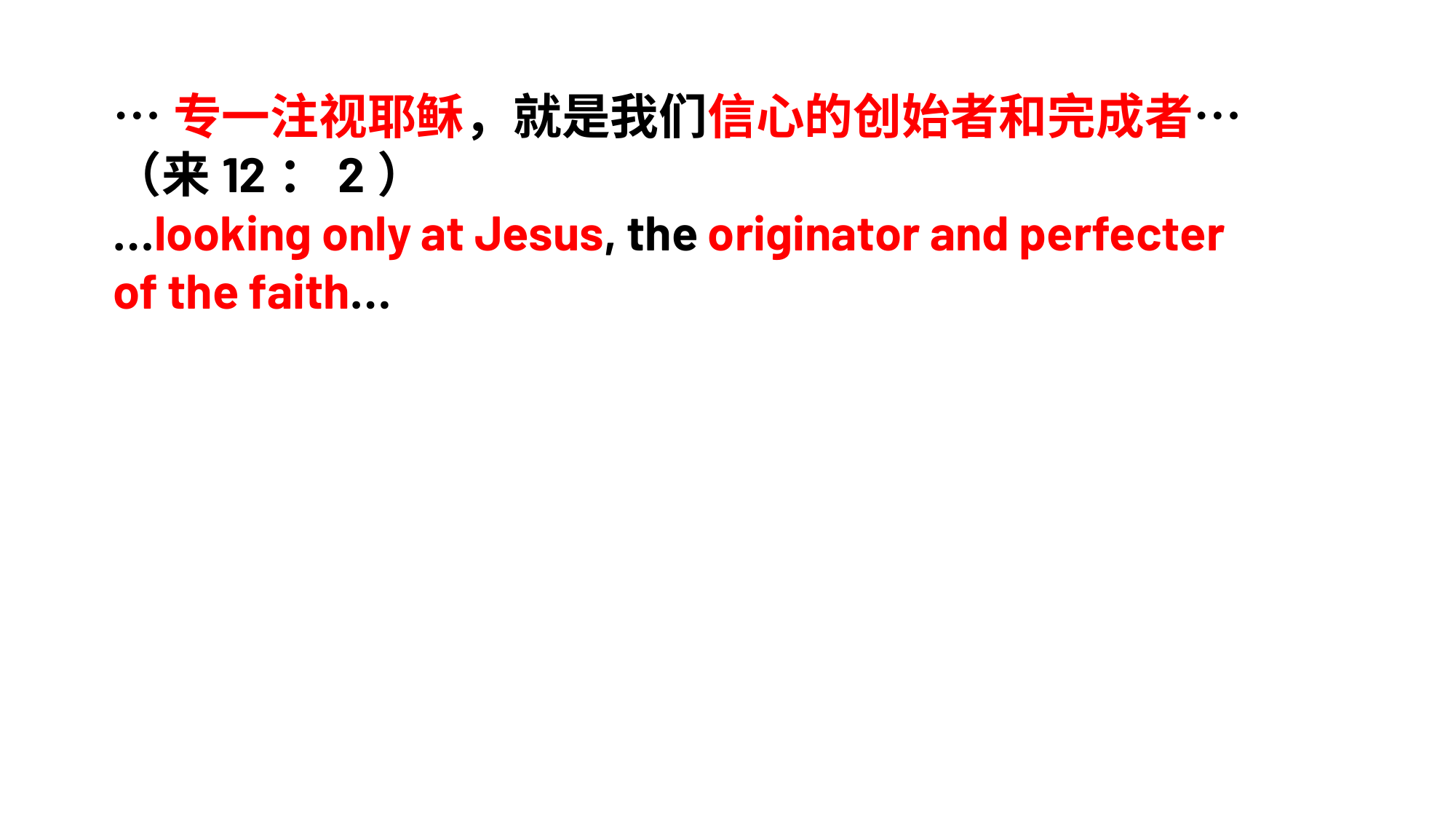

…专一注视耶稣，就是我们信心的创始者和完成者…（来12：2）
…looking only at Jesus, the originator and perfecter of the faith…